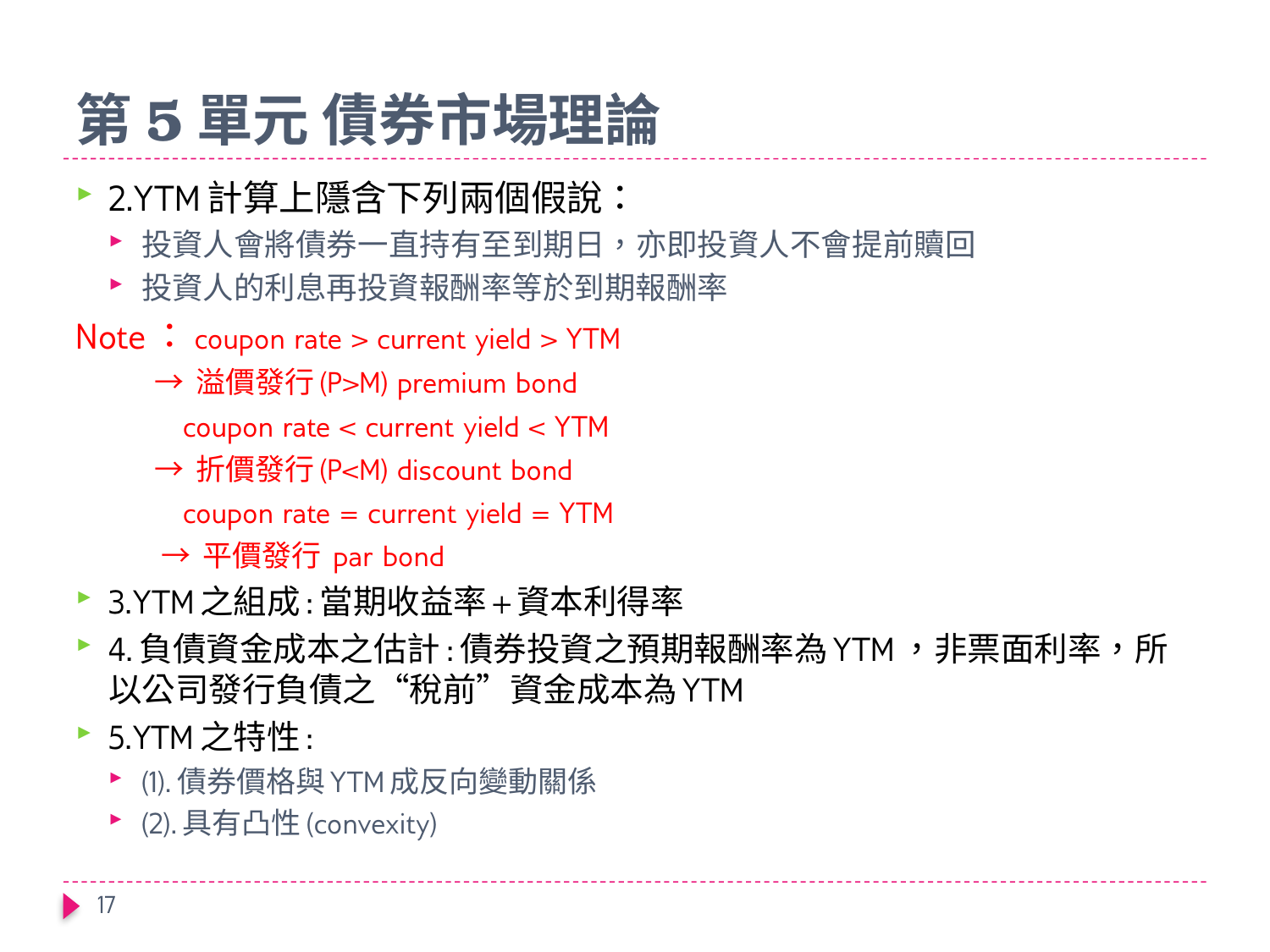

# 第5單元 債券市場理論
2.YTM計算上隱含下列兩個假說：
投資人會將債券一直持有至到期日，亦即投資人不會提前贖回
投資人的利息再投資報酬率等於到期報酬率
Note：coupon rate > current yield > YTM
            → 溢價發行(P>M) premium bond
            coupon rate < current yield < YTM
            → 折價發行(P<M) discount bond
            coupon rate = current yield = YTM
             → 平價發行 par bond
3.YTM之組成:當期收益率+資本利得率
4.負債資金成本之估計:債券投資之預期報酬率為YTM，非票面利率，所以公司發行負債之“稅前”資金成本為YTM
5.YTM之特性:
(1).債券價格與YTM成反向變動關係
(2).具有凸性(convexity)
17